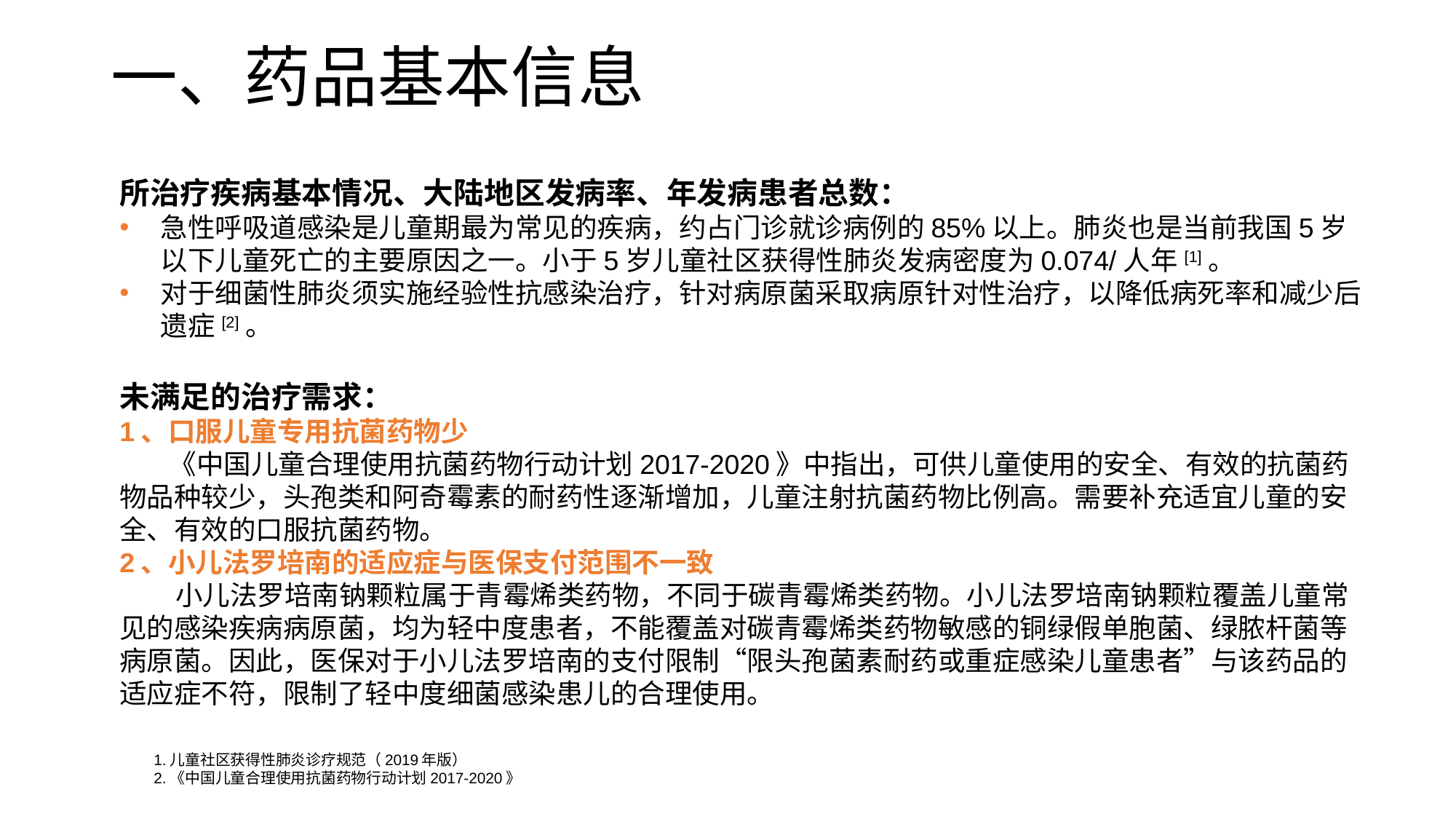

# 一、药品基本信息
所治疗疾病基本情况、大陆地区发病率、年发病患者总数：
急性呼吸道感染是儿童期最为常见的疾病，约占门诊就诊病例的85%以上。肺炎也是当前我国5岁以下儿童死亡的主要原因之一。小于5岁儿童社区获得性肺炎发病密度为0.074/人年[1]。
对于细菌性肺炎须实施经验性抗感染治疗，针对病原菌采取病原针对性治疗，以降低病死率和减少后遗症[2]。

未满足的治疗需求：
1、口服儿童专用抗菌药物少
       《中国儿童合理使用抗菌药物行动计划2017-2020》中指出，可供儿童使用的安全、有效的抗菌药物品种较少，头孢类和阿奇霉素的耐药性逐渐增加，儿童注射抗菌药物比例高。需要补充适宜儿童的安全、有效的口服抗菌药物。
2、小儿法罗培南的适应症与医保支付范围不一致
        小儿法罗培南钠颗粒属于青霉烯类药物，不同于碳青霉烯类药物。小儿法罗培南钠颗粒覆盖儿童常见的感染疾病病原菌，均为轻中度患者，不能覆盖对碳青霉烯类药物敏感的铜绿假单胞菌、绿脓杆菌等病原菌。因此，医保对于小儿法罗培南的支付限制“限头孢菌素耐药或重症感染儿童患者”与该药品的适应症不符，限制了轻中度细菌感染患儿的合理使用。
1.儿童社区获得性肺炎诊疗规范（2019年版）
2.《中国儿童合理使用抗菌药物行动计划2017-2020》